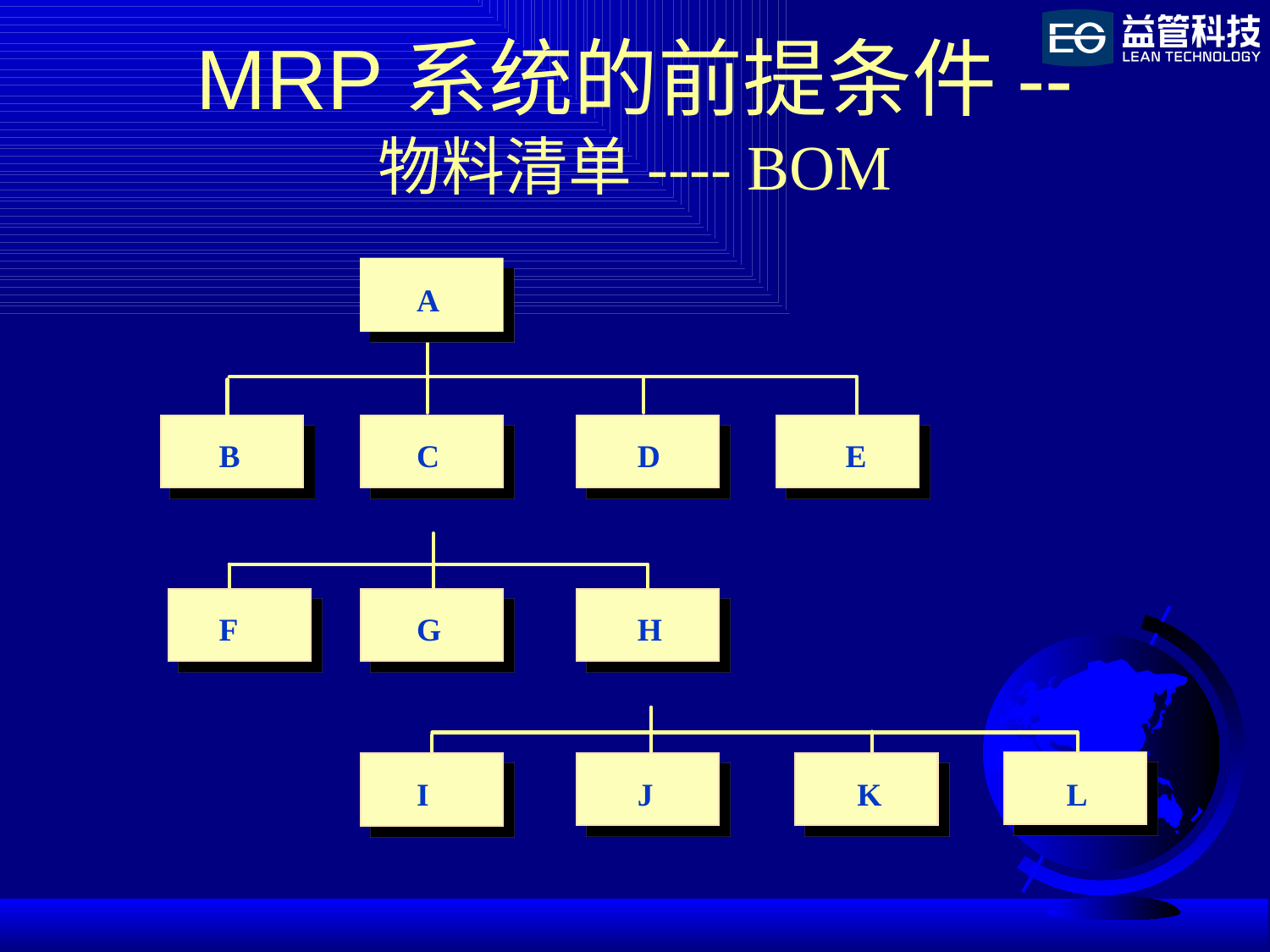

# MRP系统的前提条件-- 物料清单---- BOM

A

B
C
D
E

F
G
H

I
J
K
L